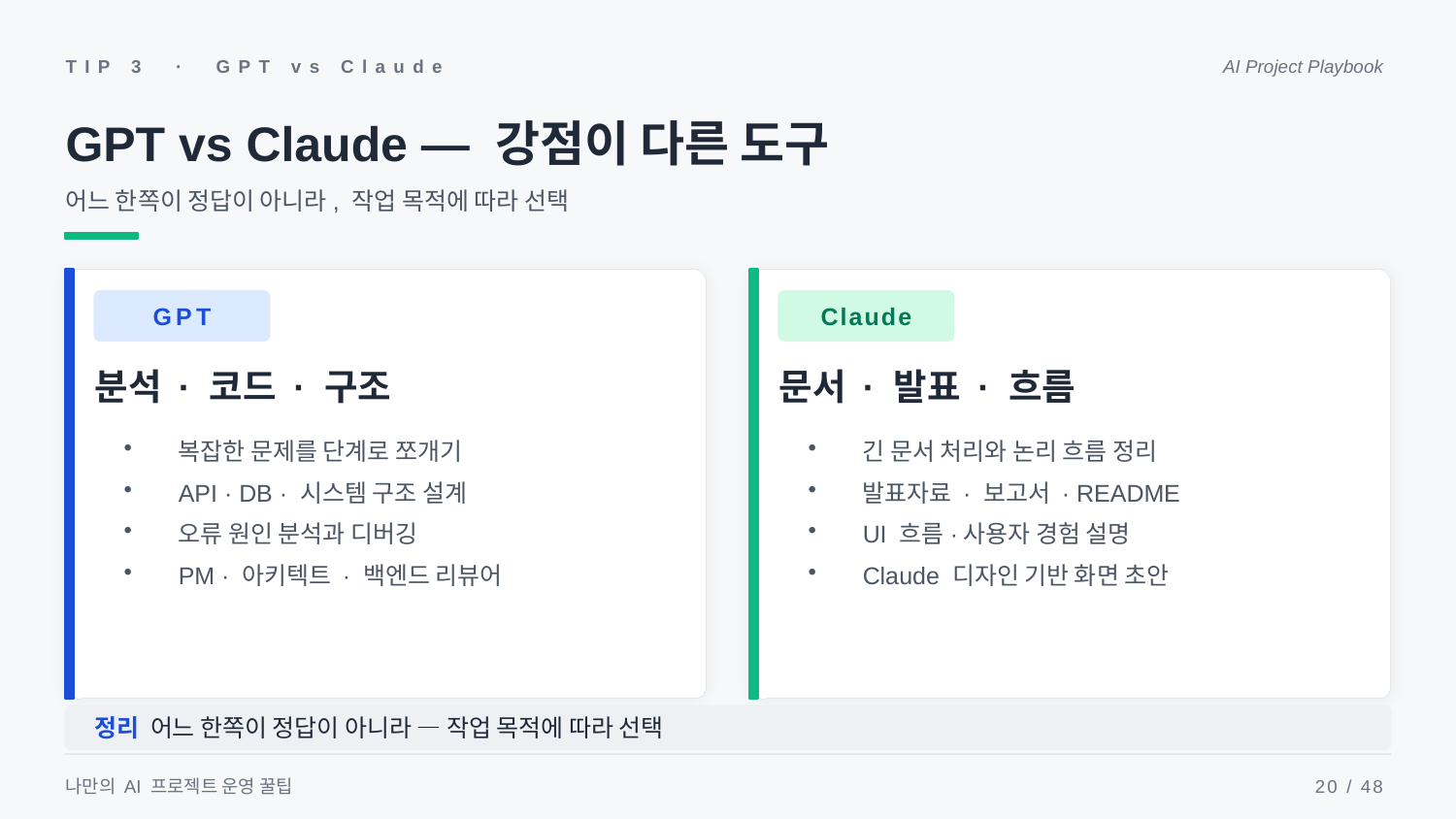

TIP 3  ·  GPT vs Claude
AI Project Playbook
GPT vs Claude — 강점이 다른 도구
어느 한쪽이 정답이 아니라, 작업 목적에 따라 선택

GPT
Claude
분석 · 코드 · 구조
문서 · 발표 · 흐름
복잡한 문제를 단계로 쪼개기
API · DB · 시스템 구조 설계
오류 원인 분석과 디버깅
PM · 아키텍트 · 백엔드 리뷰어
긴 문서 처리와 논리 흐름 정리
발표자료 · 보고서 · README
UI 흐름·사용자 경험 설명
Claude 디자인 기반 화면 초안

정리  어느 한쪽이 정답이 아니라 — 작업 목적에 따라 선택

나만의 AI 프로젝트 운영 꿀팁
20 / 48